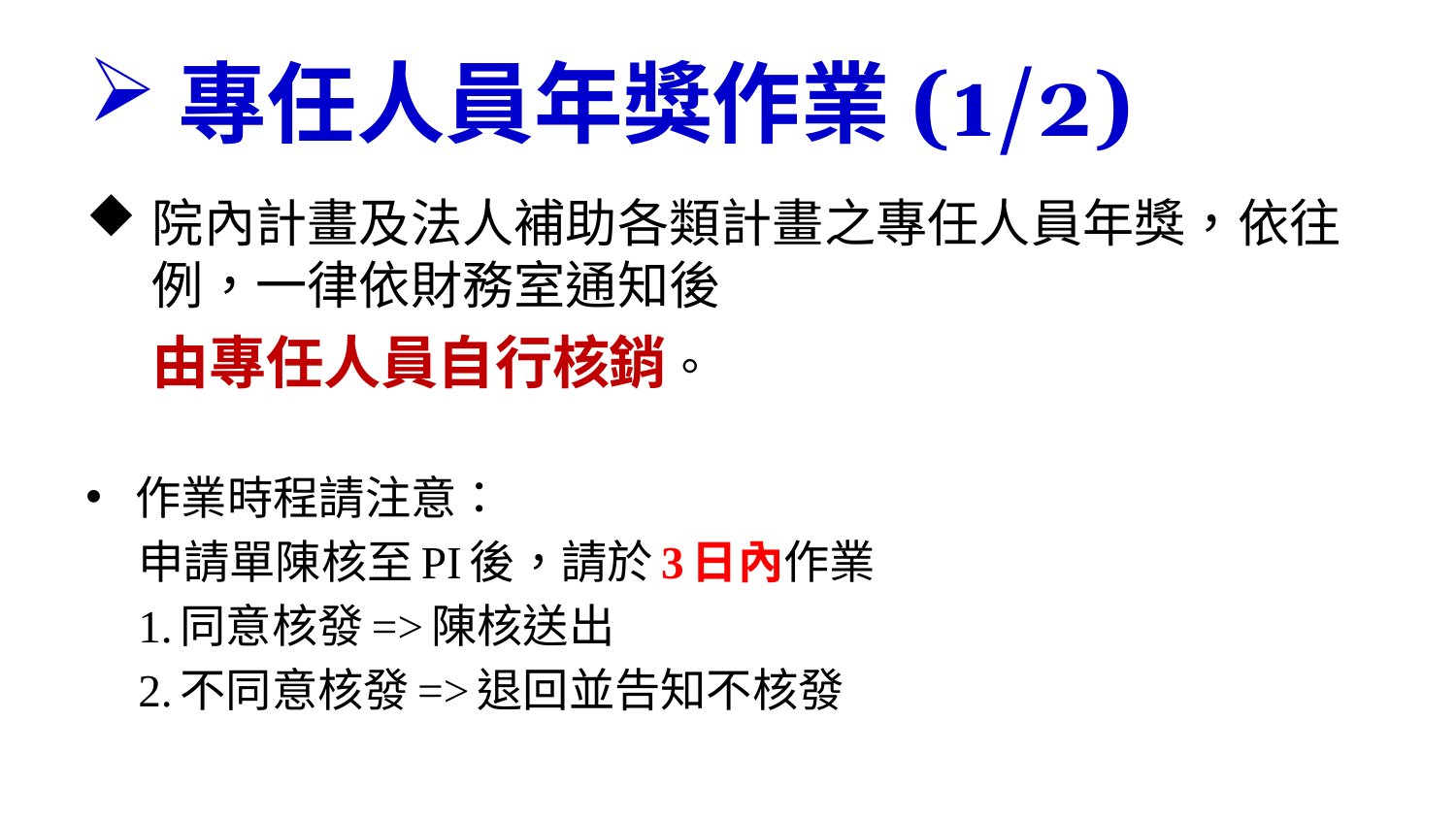

# 專任人員年獎作業(1/2)
院內計畫及法人補助各類計畫之專任人員年獎，依往例，一律依財務室通知後
由專任人員自行核銷。

作業時程請注意：
申請單陳核至PI後，請於3日內作業
1.同意核發=>陳核送出
2.不同意核發=>退回並告知不核發